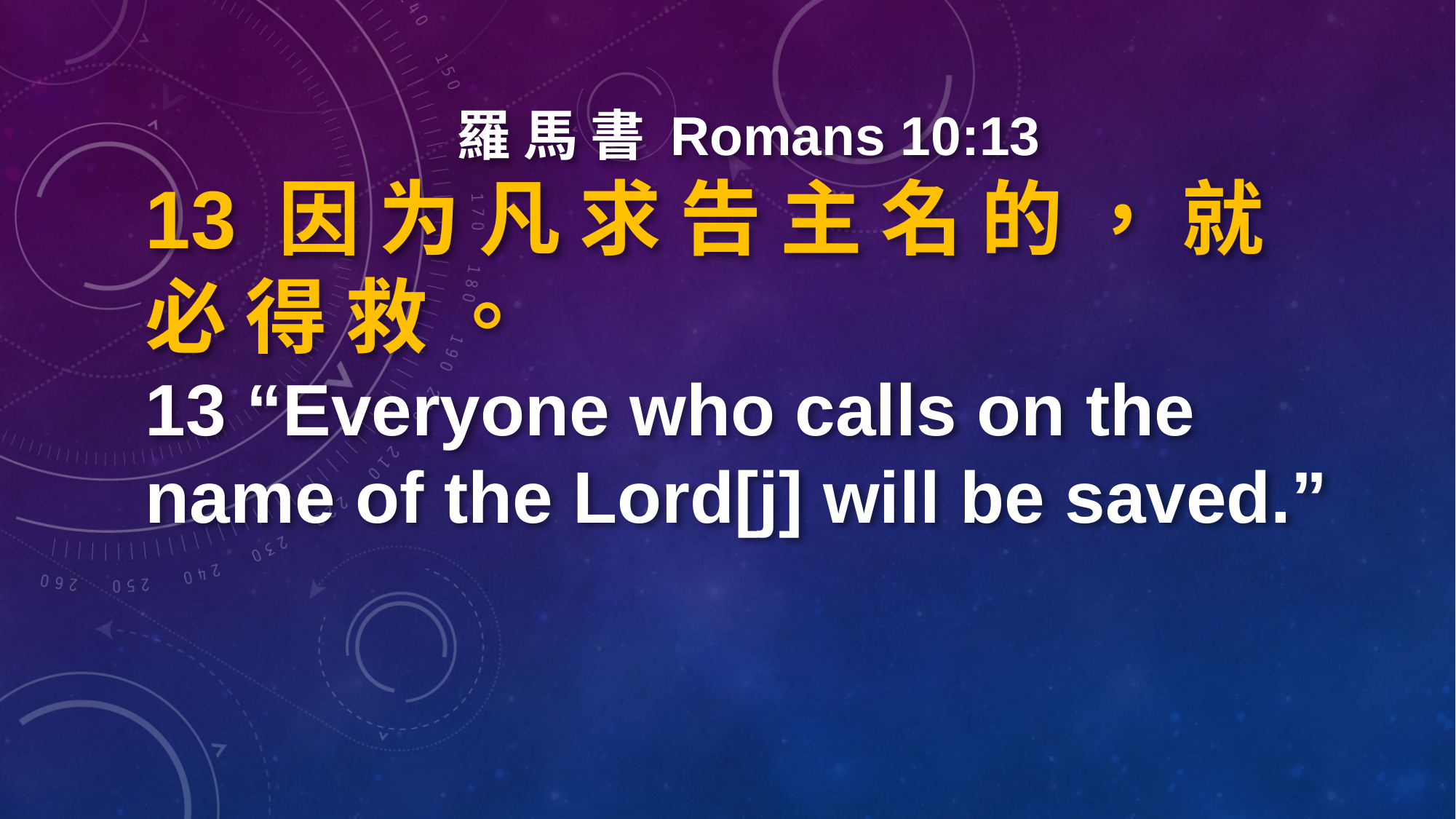

羅 馬 書 Romans 10:13
13 因 为 凡 求 告 主 名 的 ， 就 必 得 救 。
13 “Everyone who calls on the name of the Lord[j] will be saved.”